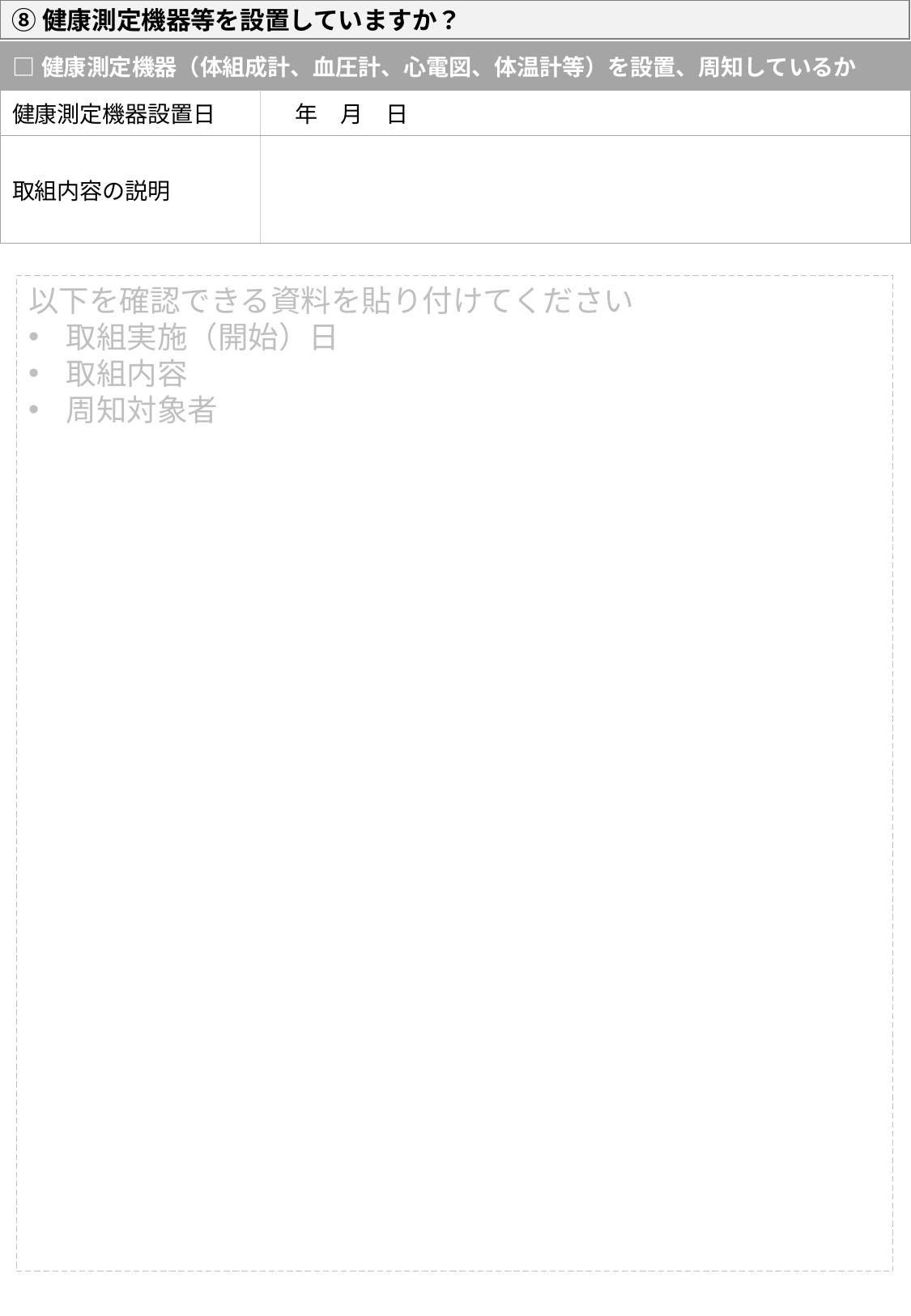

⑧健康測定機器等を設置していますか？
| □健康測定機器（体組成計、血圧計、心電図、体温計等）を設置、周知しているか |  |
| --- | --- |
| 健康測定機器設置日 | 年　月　日 |
| 取組内容の説明 |  |
事業所にて添付された資料の内容について詳しくご説明ください。
（ご自由に文言を変えてください。）
以下を確認できる資料を貼り付けてください
取組実施（開始）日
取組内容
周知対象者